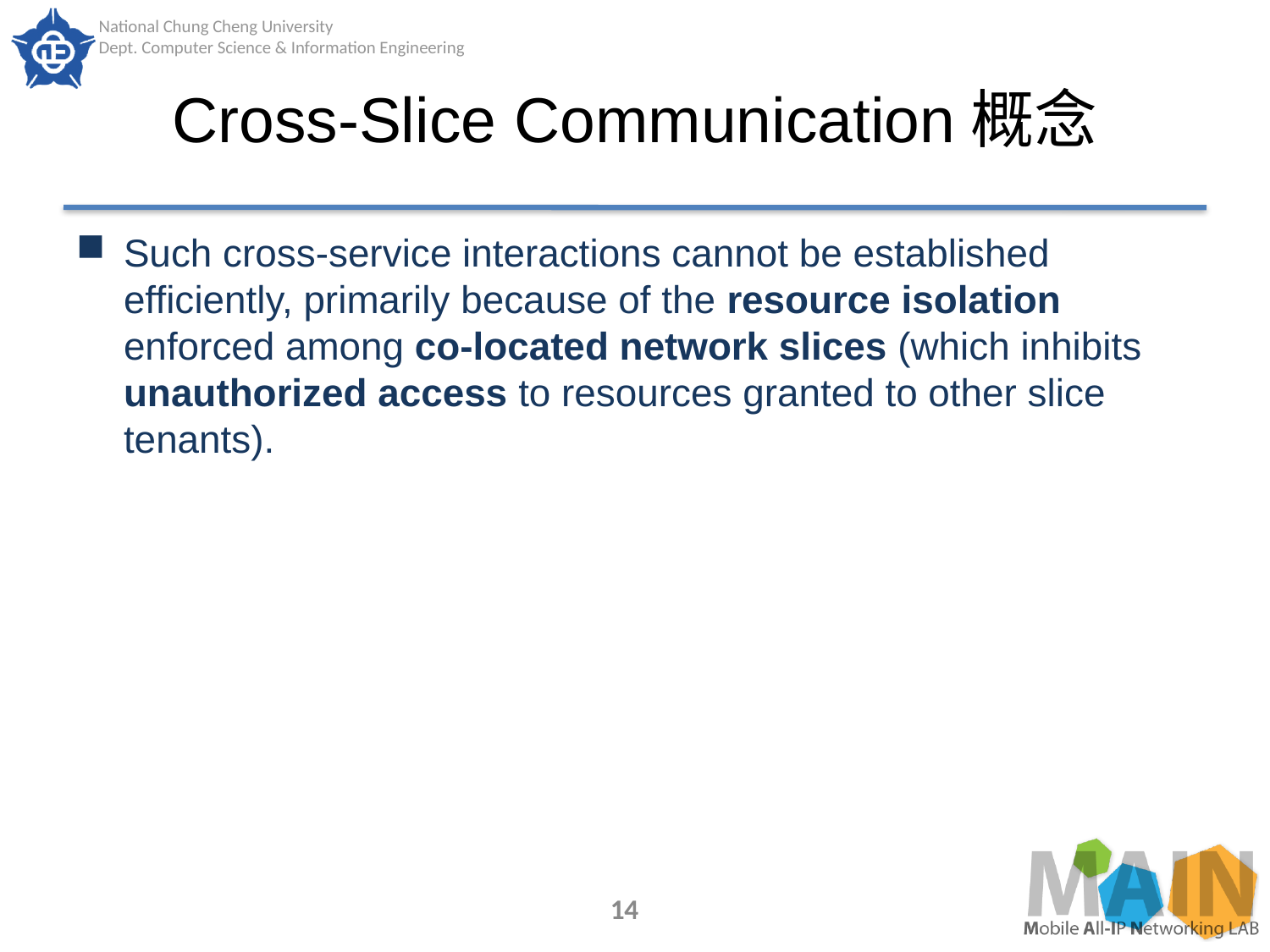

# Cross-Slice Communication概念
Such cross-service interactions cannot be established efficiently, primarily because of the resource isolation enforced among co-located network slices (which inhibits unauthorized access to resources granted to other slice tenants).
14